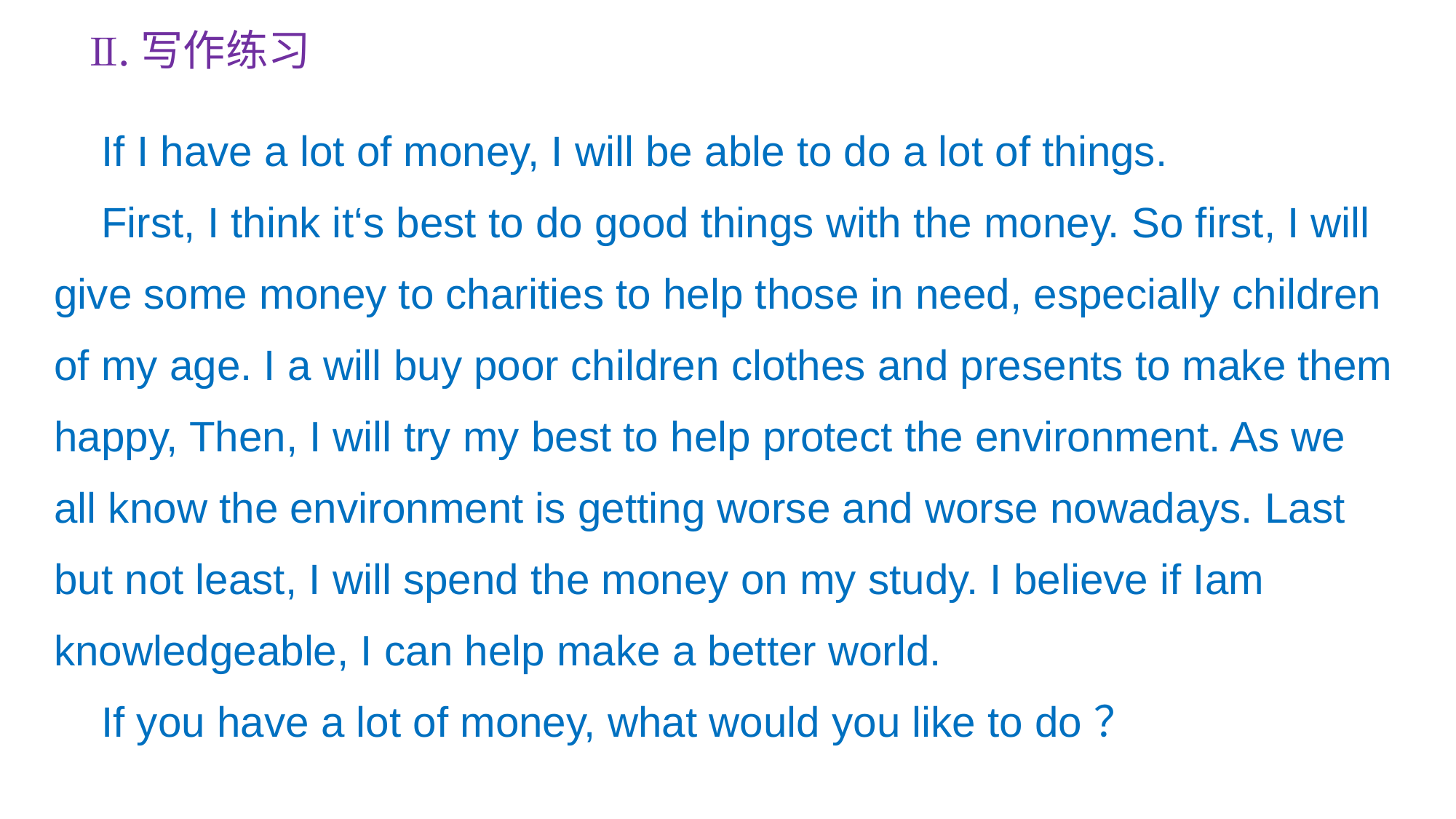

Ⅱ.写作练习
    If I have a lot of money, I will be able to do a lot of things.
    First, I think it‘s best to do good things with the money. So first, I will give some money to charities to help those in need, especially children of my age. I a will buy poor children clothes and presents to make them happy, Then, I will try my best to help protect the environment. As we all know the environment is getting worse and worse nowadays. Last but not least, I will spend the money on my study. I believe if Iam knowledgeable, I can help make a better world.
    If you have a lot of money, what would you like to do？